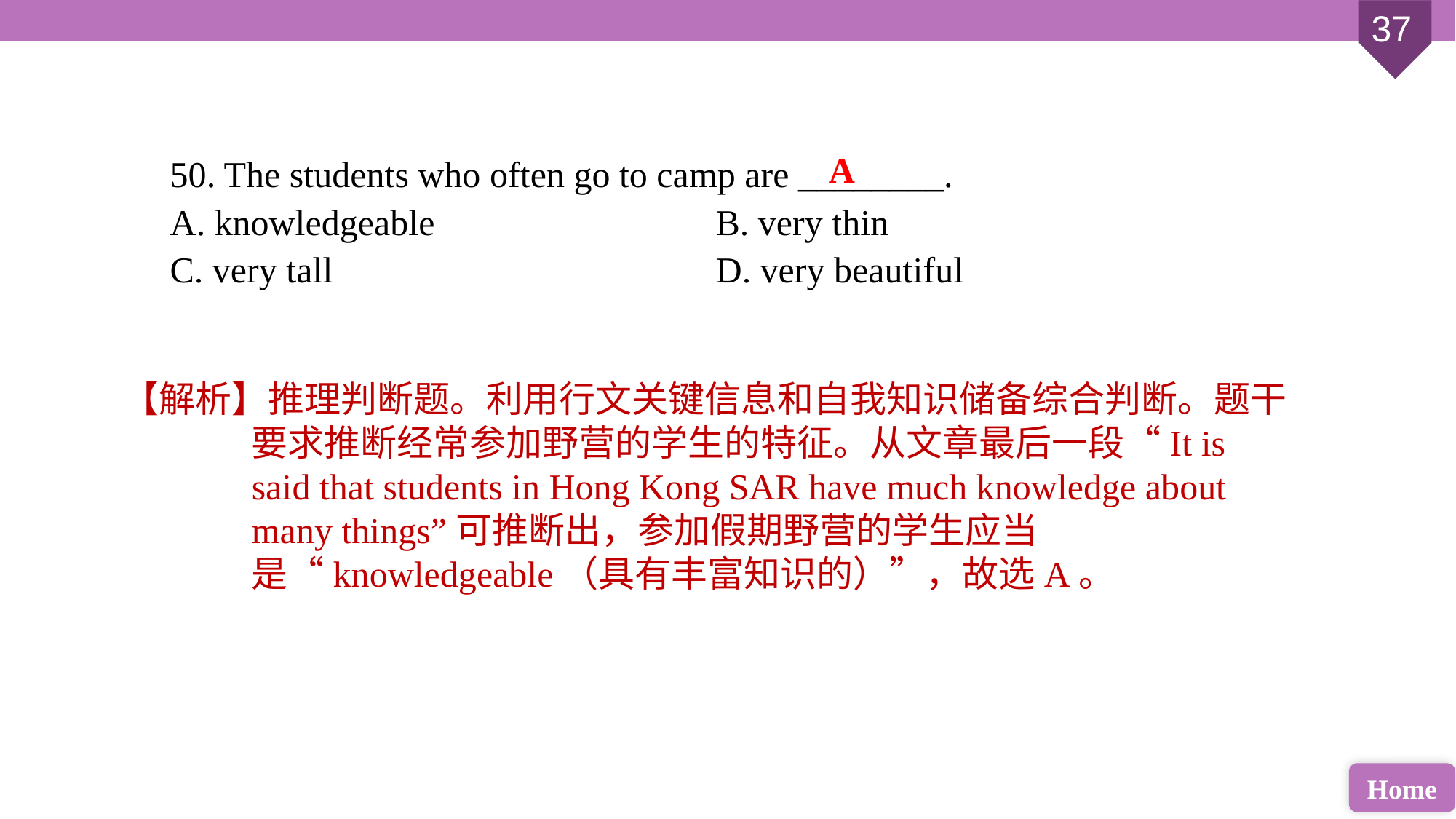

50. The students who often go to camp are ________.
A. knowledgeable 			B. very thin
C. very tall 				D. very beautiful
A
【解析】推理判断题。利用行文关键信息和自我知识储备综合判断。题干要求推断经常参加野营的学生的特征。从文章最后一段“It is said that students in Hong Kong SAR have much knowledge about many things”可推断出，参加假期野营的学生应当是“knowledgeable（具有丰富知识的）”，故选A。